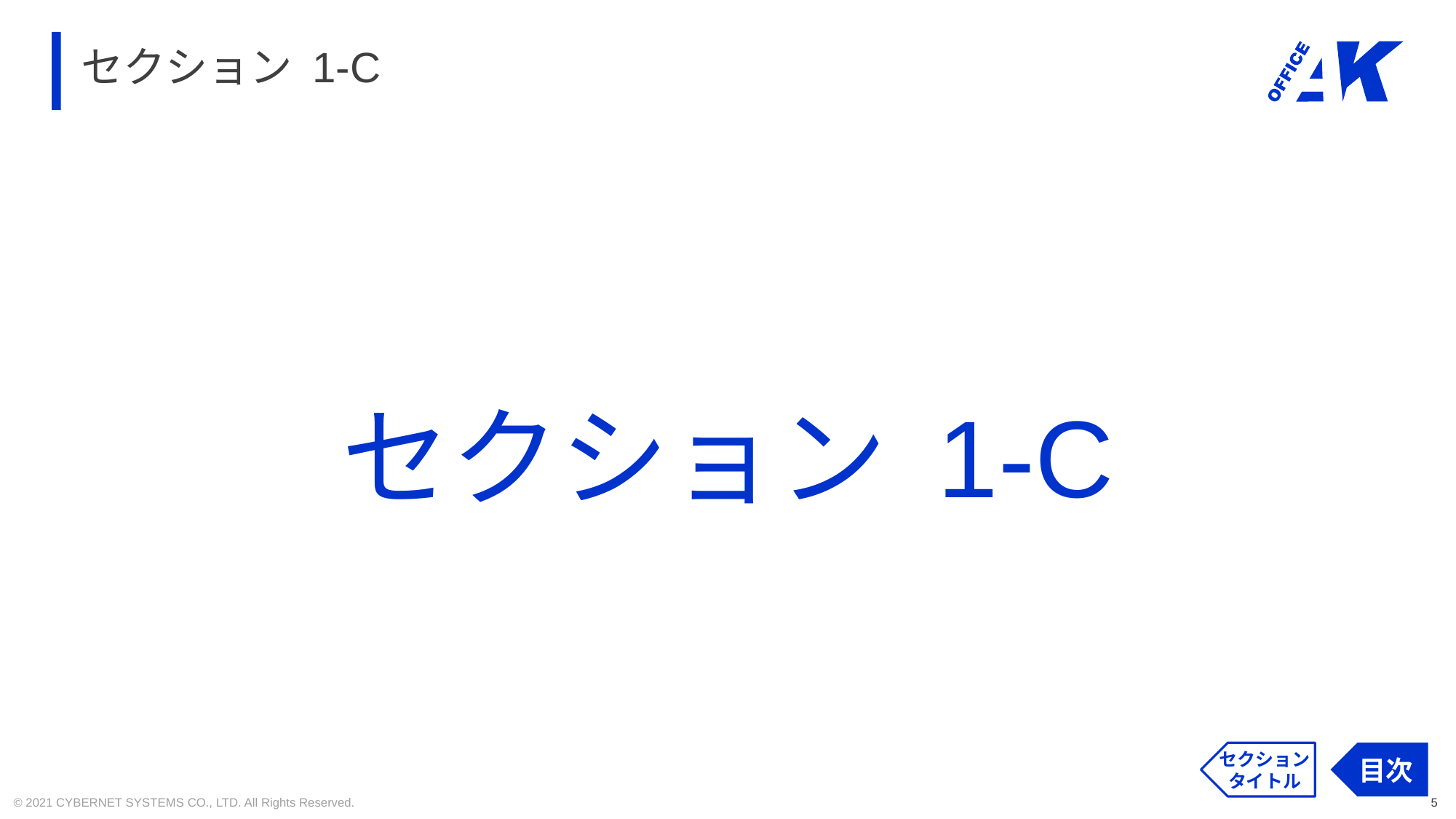

# セクション 1-C
セクション 1-C
セクション
タイトル
目次